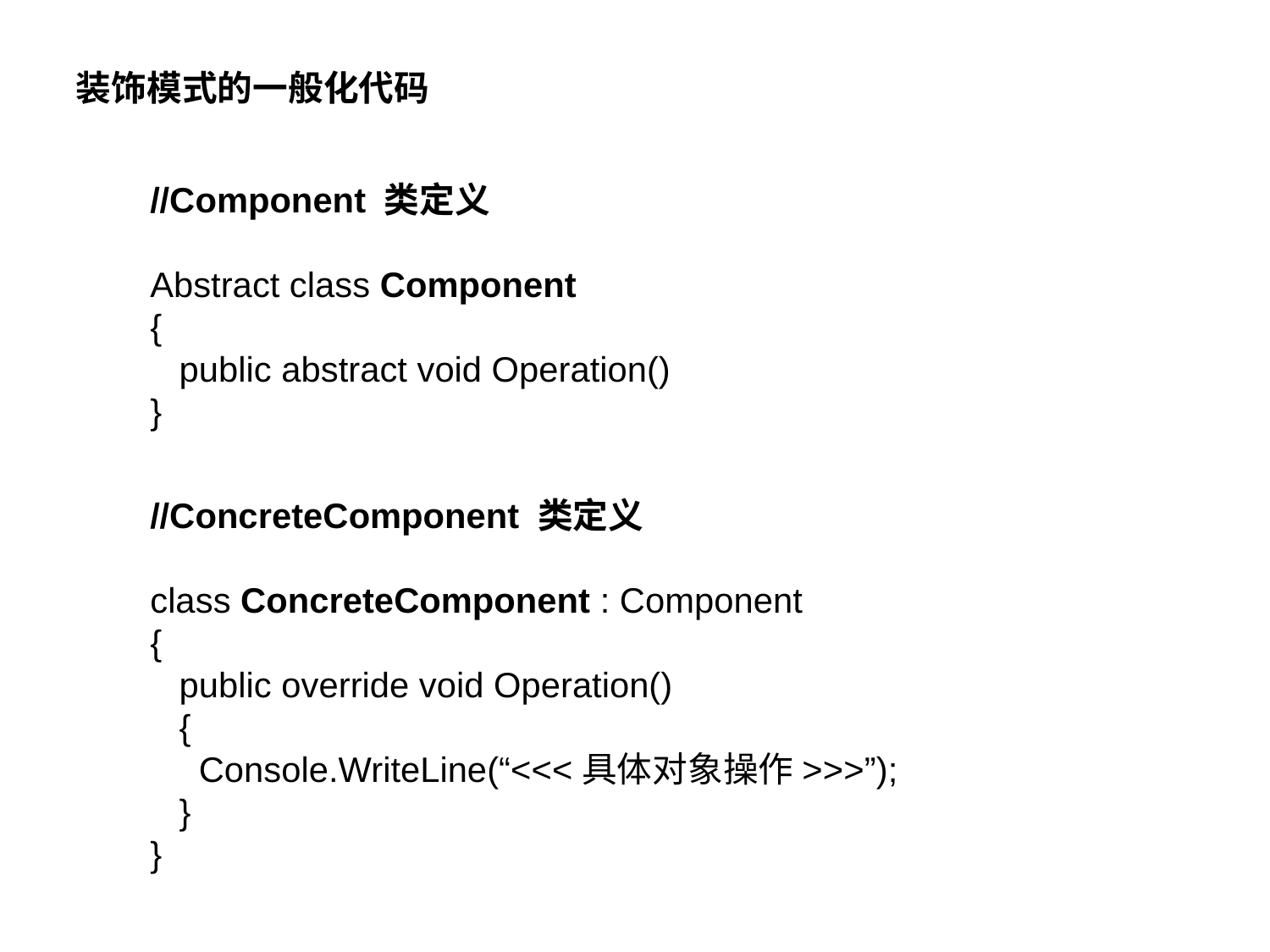

装饰模式的一般化代码
//Component 类定义

Abstract class Component
{
   public abstract void Operation()
}
//ConcreteComponent 类定义

class ConcreteComponent : Component
{
   public override void Operation()
   {
     Console.WriteLine(“<<<具体对象操作>>>”);
   }
}